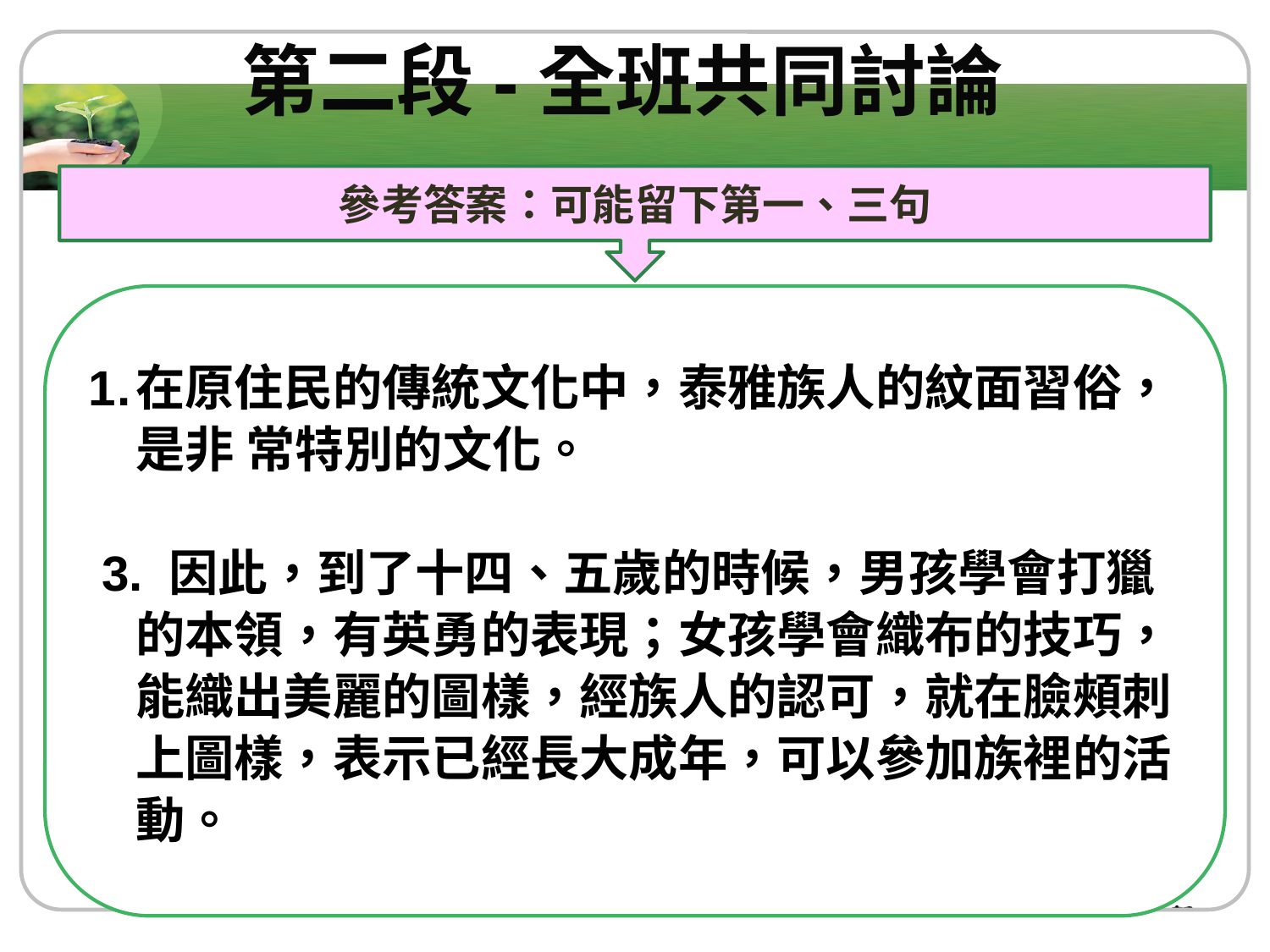

第二段-全班共同討論
參考答案：可能留下第一、三句
在原住民的傳統文化中，泰雅族人的紋面習俗，是非 常特別的文化。

 3. 因此，到了十四、五歲的時候，男孩學會打獵的本領，有英勇的表現；女孩學會織布的技巧，能織出美麗的圖樣，經族人的認可，就在臉頰刺上圖樣，表示已經長大成年，可以參加族裡的活動。